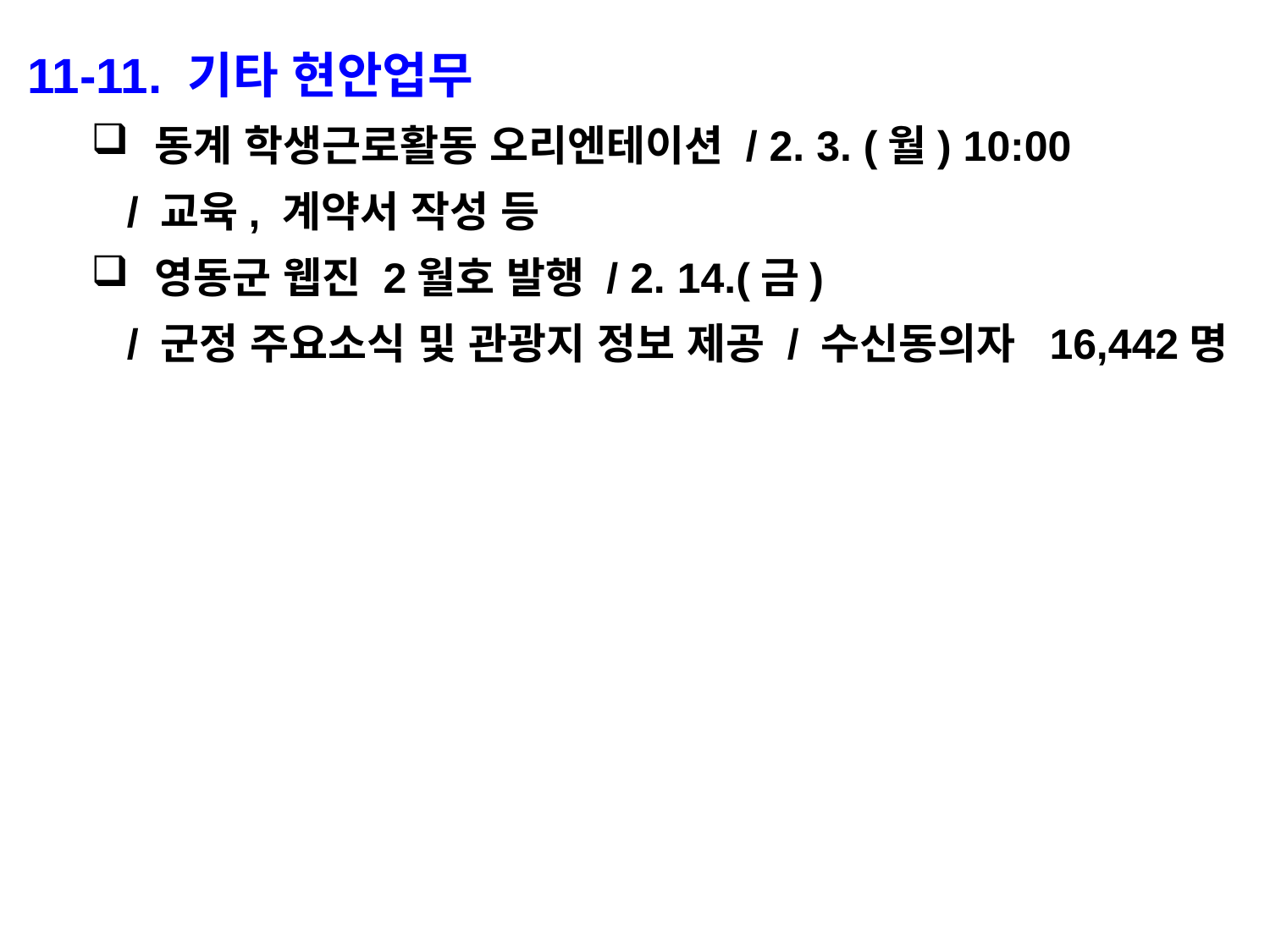

11-11. 기타 현안업무
동계 학생근로활동 오리엔테이션 / 2. 3. (월) 10:00
   / 교육, 계약서 작성 등
영동군 웹진 2월호 발행 / 2. 14.(금)
   / 군정 주요소식 및 관광지 정보 제공 / 수신동의자  16,442명